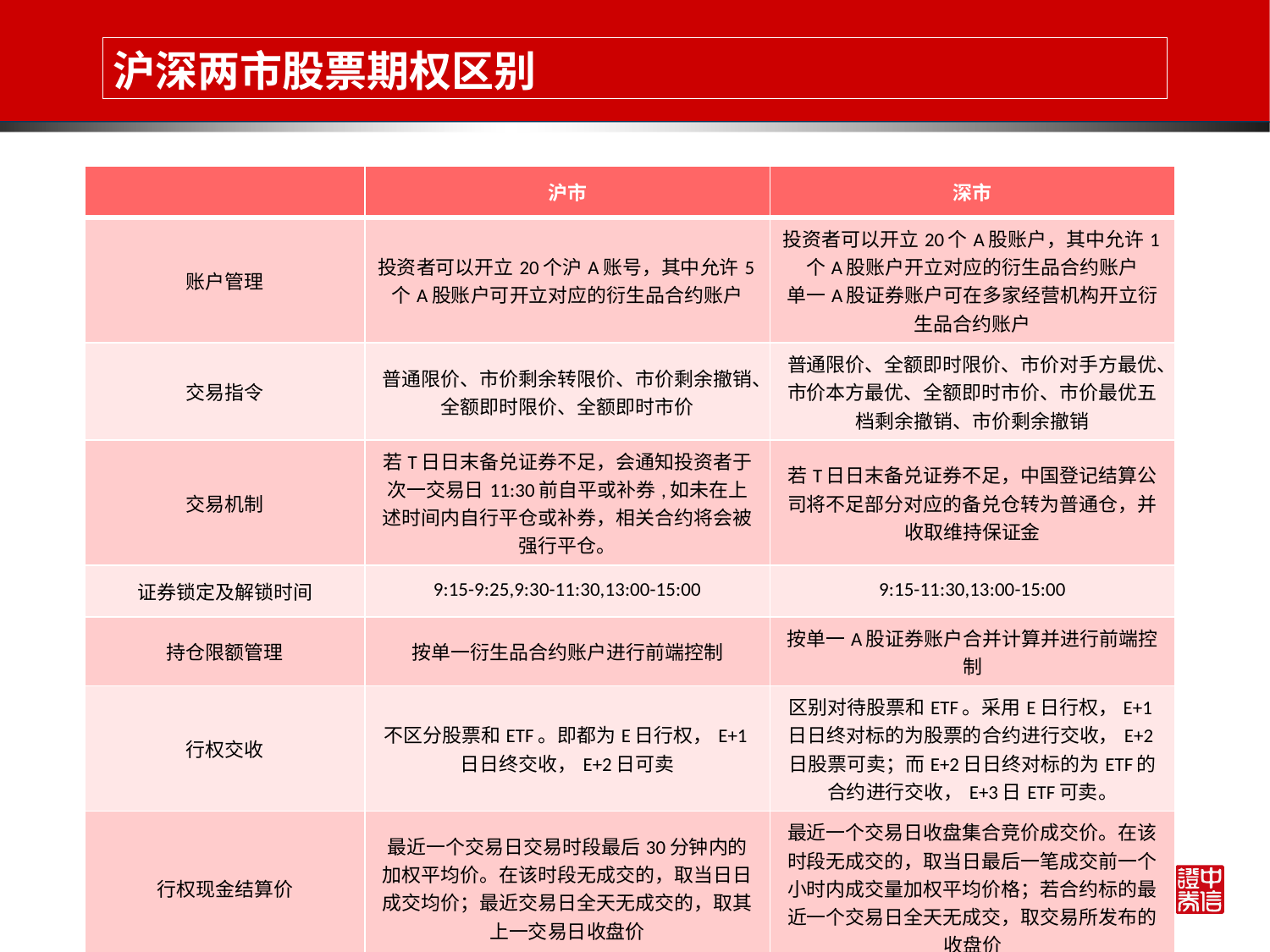

# 沪深两市股票期权区别
|  | 沪市 | 深市 |
| --- | --- | --- |
| 账户管理 | 投资者可以开立20个沪A账号，其中允许5个A股账户可开立对应的衍生品合约账户 | 投资者可以开立20个A股账户，其中允许1个A股账户开立对应的衍生品合约账户 单一A股证券账户可在多家经营机构开立衍生品合约账户 |
| 交易指令 | 普通限价、市价剩余转限价、市价剩余撤销、全额即时限价、全额即时市价 | 普通限价、全额即时限价、市价对手方最优、市价本方最优、全额即时市价、市价最优五档剩余撤销、市价剩余撤销 |
| 交易机制 | 若T日日末备兑证券不足，会通知投资者于次一交易日11:30前自平或补券,如未在上述时间内自行平仓或补券，相关合约将会被强行平仓。 | 若T日日末备兑证券不足，中国登记结算公司将不足部分对应的备兑仓转为普通仓，并收取维持保证金 |
| 证券锁定及解锁时间 | 9:15-9:25,9:30-11:30,13:00-15:00 | 9:15-11:30,13:00-15:00 |
| 持仓限额管理 | 按单一衍生品合约账户进行前端控制 | 按单一A股证券账户合并计算并进行前端控制 |
| 行权交收 | 不区分股票和ETF。即都为E日行权，E+1日日终交收，E+2日可卖 | 区别对待股票和ETF。采用E日行权，E+1日日终对标的为股票的合约进行交收，E+2日股票可卖；而E+2日日终对标的为ETF的合约进行交收，E+3日ETF可卖。 |
| 行权现金结算价 | 最近一个交易日交易时段最后30分钟内的加权平均价。在该时段无成交的，取当日日成交均价；最近交易日全天无成交的，取其上一交易日收盘价 | 最近一个交易日收盘集合竞价成交价。在该时段无成交的，取当日最后一笔成交前一个小时内成交量加权平均价格；若合约标的最近一个交易日全天无成交，取交易所发布的收盘价 |